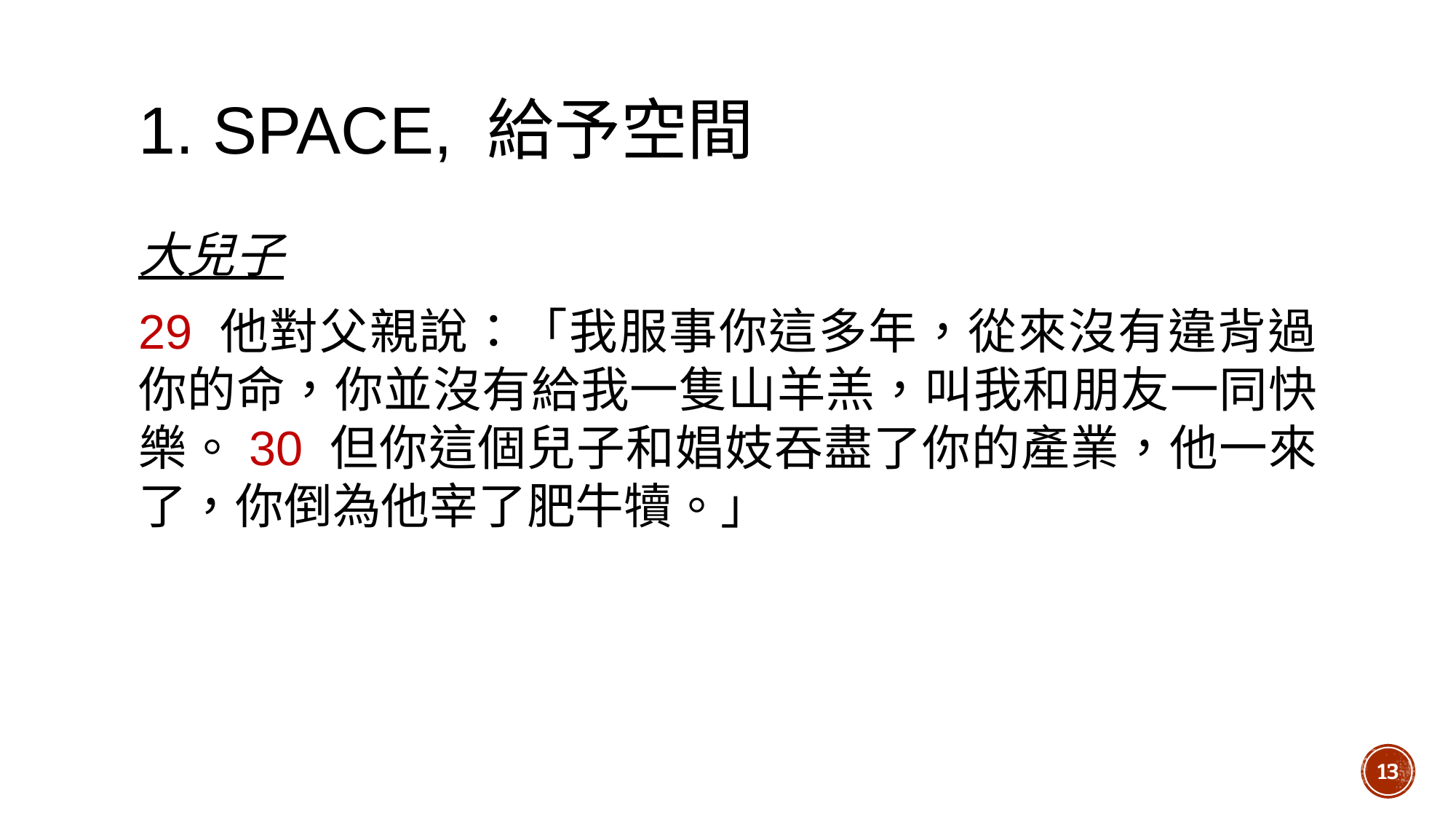

# 1. Space, 給予空間
大兒子
29 他對父親說：「我服事你這多年，從來沒有違背過你的命，你並沒有給我一隻山羊羔，叫我和朋友一同快樂。30 但你這個兒子和娼妓吞盡了你的產業，他一來了，你倒為他宰了肥牛犢。」
13